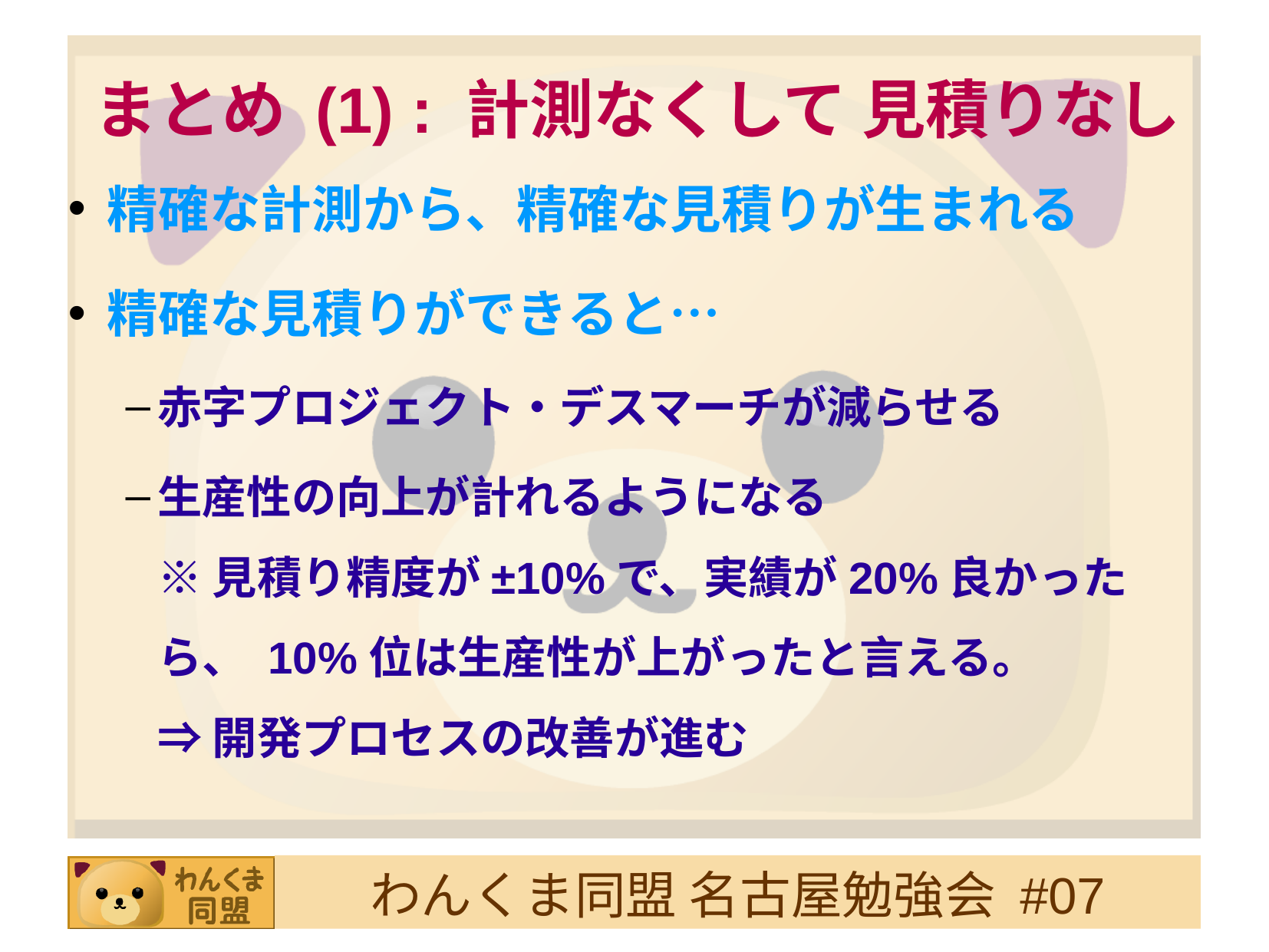

# まとめ (1) : 計測なくして 見積りなし
精確な計測から、精確な見積りが生まれる
精確な見積りができると…
赤字プロジェクト・デスマーチが減らせる
生産性の向上が計れるようになる
※ 見積り精度が±10%で、実績が20%良かったら、 10%位は生産性が上がったと言える。
⇒ 開発プロセスの改善が進む